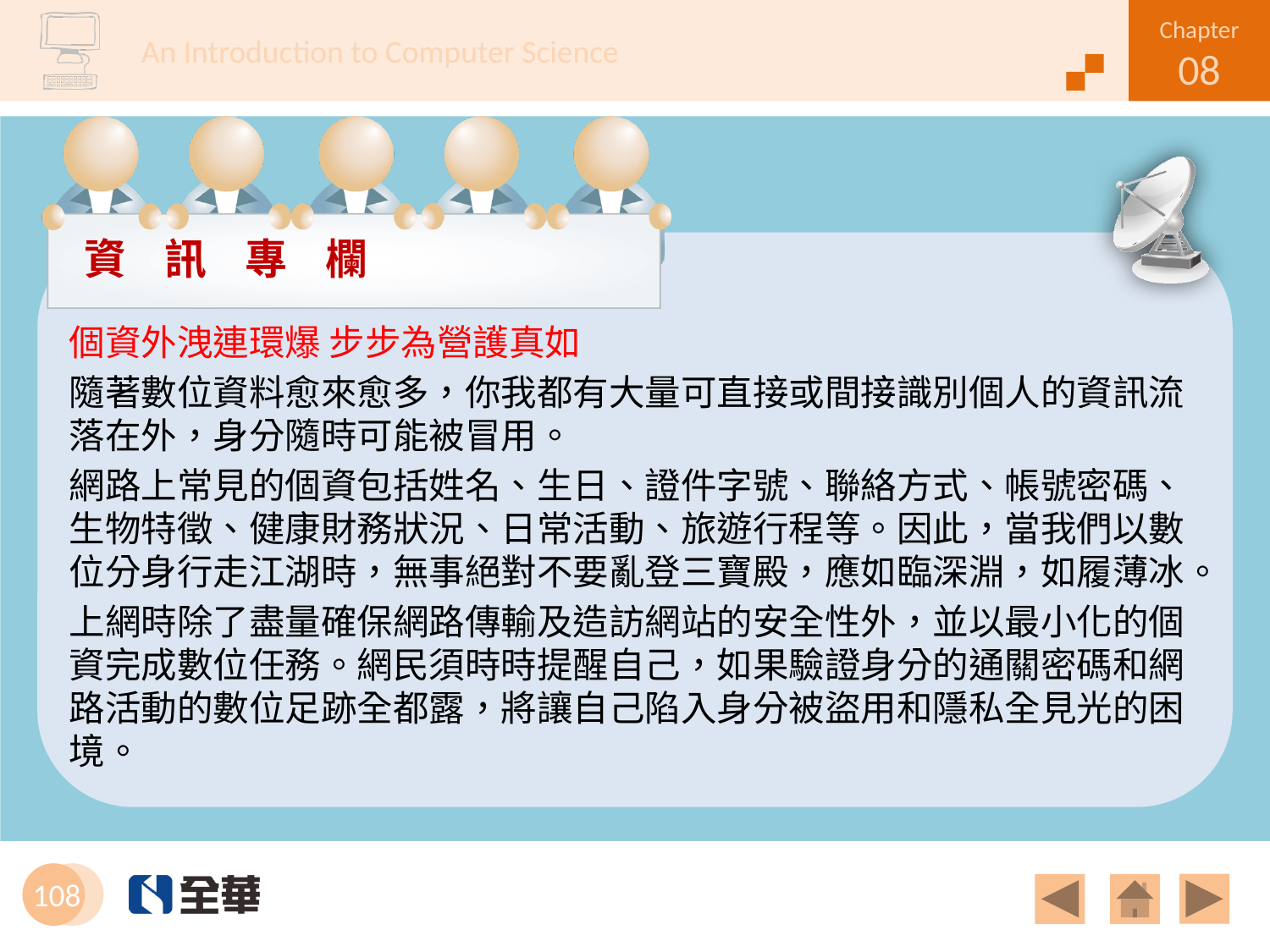

個資外洩連環爆 步步為營護真如
隨著數位資料愈來愈多，你我都有大量可直接或間接識別個人的資訊流落在外，身分隨時可能被冒用。
網路上常見的個資包括姓名、生日、證件字號、聯絡方式、帳號密碼、生物特徵、健康財務狀況、日常活動、旅遊行程等。因此，當我們以數位分身行走江湖時，無事絕對不要亂登三寶殿，應如臨深淵，如履薄冰。
上網時除了盡量確保網路傳輸及造訪網站的安全性外，並以最小化的個資完成數位任務。網民須時時提醒自己，如果驗證身分的通關密碼和網路活動的數位足跡全都露，將讓自己陷入身分被盜用和隱私全見光的困境。